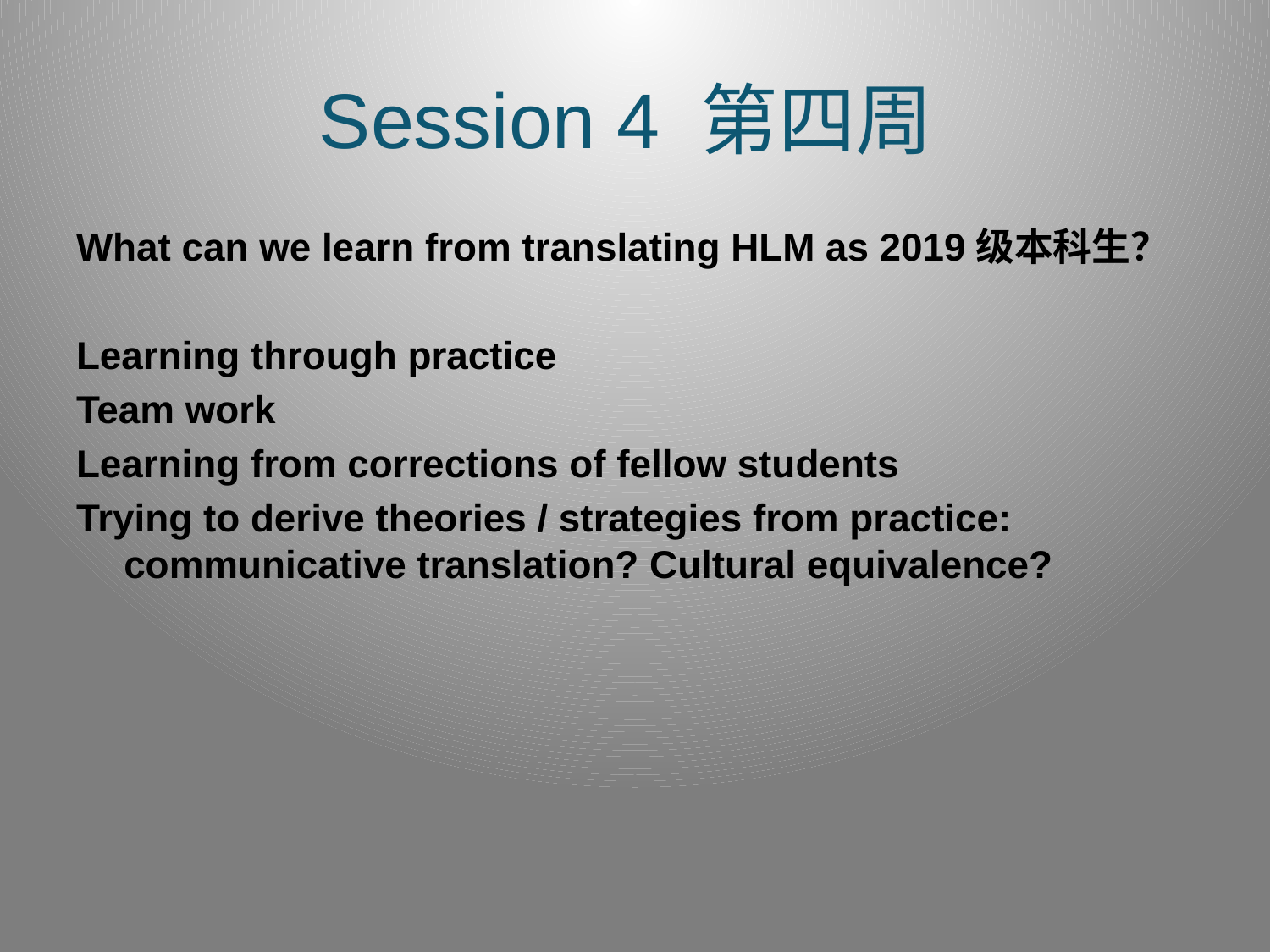

# Session 4 第四周
What can we learn from translating HLM as 2019级本科生？

Learning through practice
Team work
Learning from corrections of fellow students
Trying to derive theories / strategies from practice: communicative translation? Cultural equivalence?